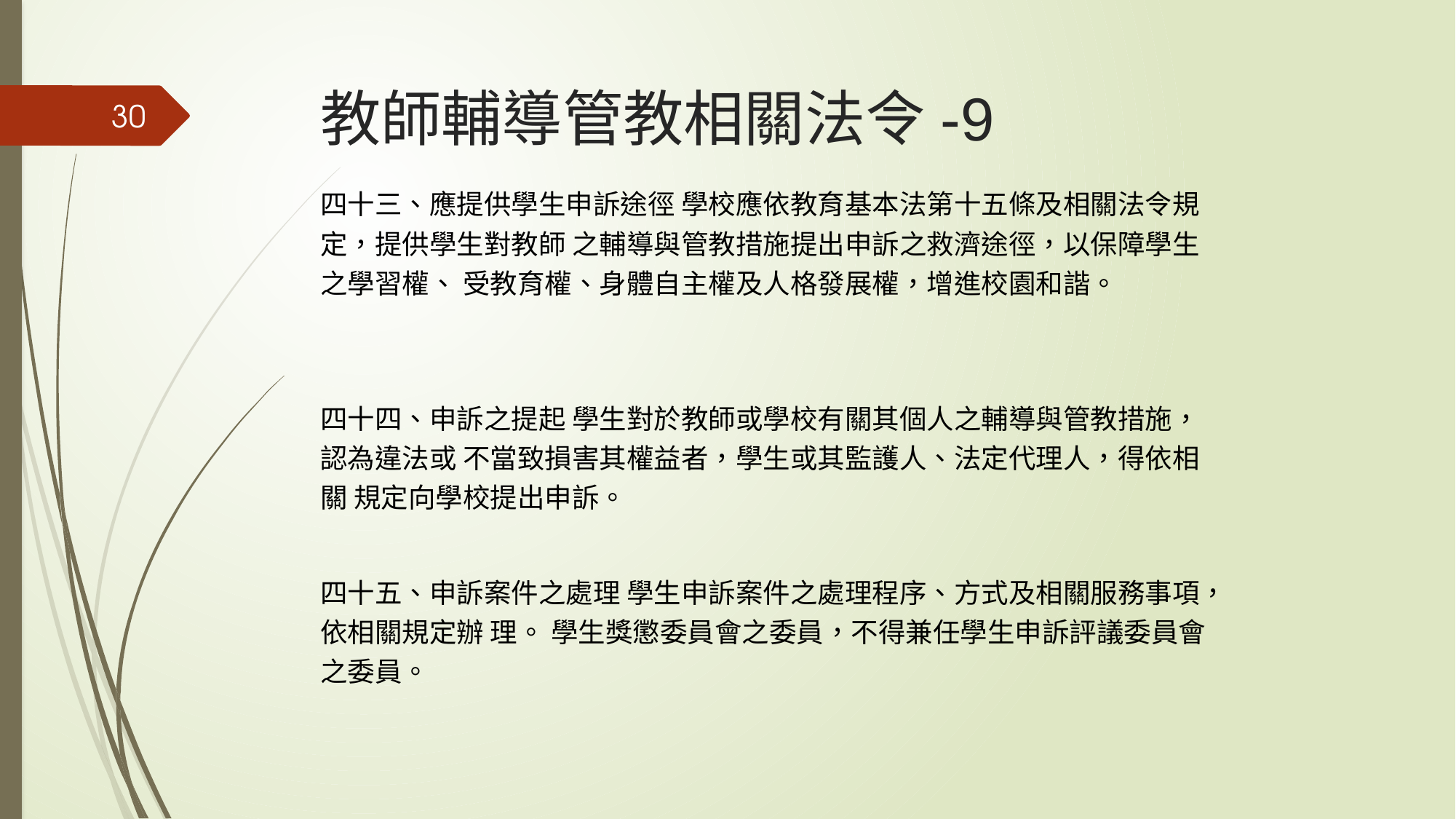

# 教師輔導管教相關法令-9
30
| 四十三、應提供學生申訴途徑 學校應依教育基本法第十五條及相關法令規定，提供學生對教師 之輔導與管教措施提出申訴之救濟途徑，以保障學生之學習權、 受教育權、身體自主權及人格發展權，增進校園和諧。 |
| --- |
| 四十四、申訴之提起 學生對於教師或學校有關其個人之輔導與管教措施，認為違法或 不當致損害其權益者，學生或其監護人、法定代理人，得依相關 規定向學校提出申訴。 |
| 四十五、申訴案件之處理 學生申訴案件之處理程序、方式及相關服務事項，依相關規定辦 理。 學生獎懲委員會之委員，不得兼任學生申訴評議委員會之委員。 |